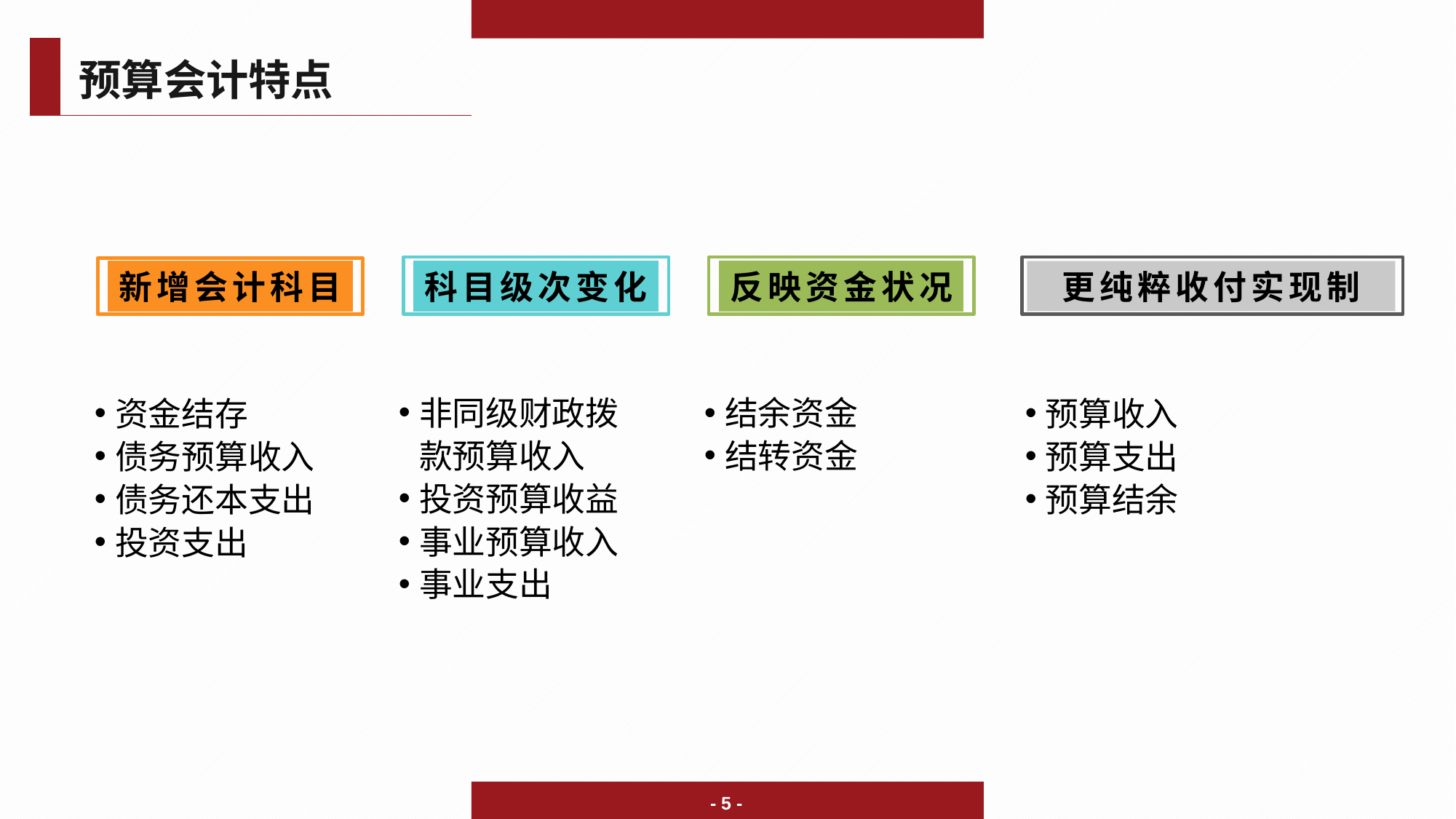

预算会计特点

科目级次变化

反映资金状况

更纯粹收付实现制

新增会计科目
非同级财政拨款预算收入
投资预算收益
事业预算收入
事业支出

结余资金
结转资金
资金结存
债务预算收入
债务还本支出
投资支出
预算收入
预算支出
预算结余

- 5 -